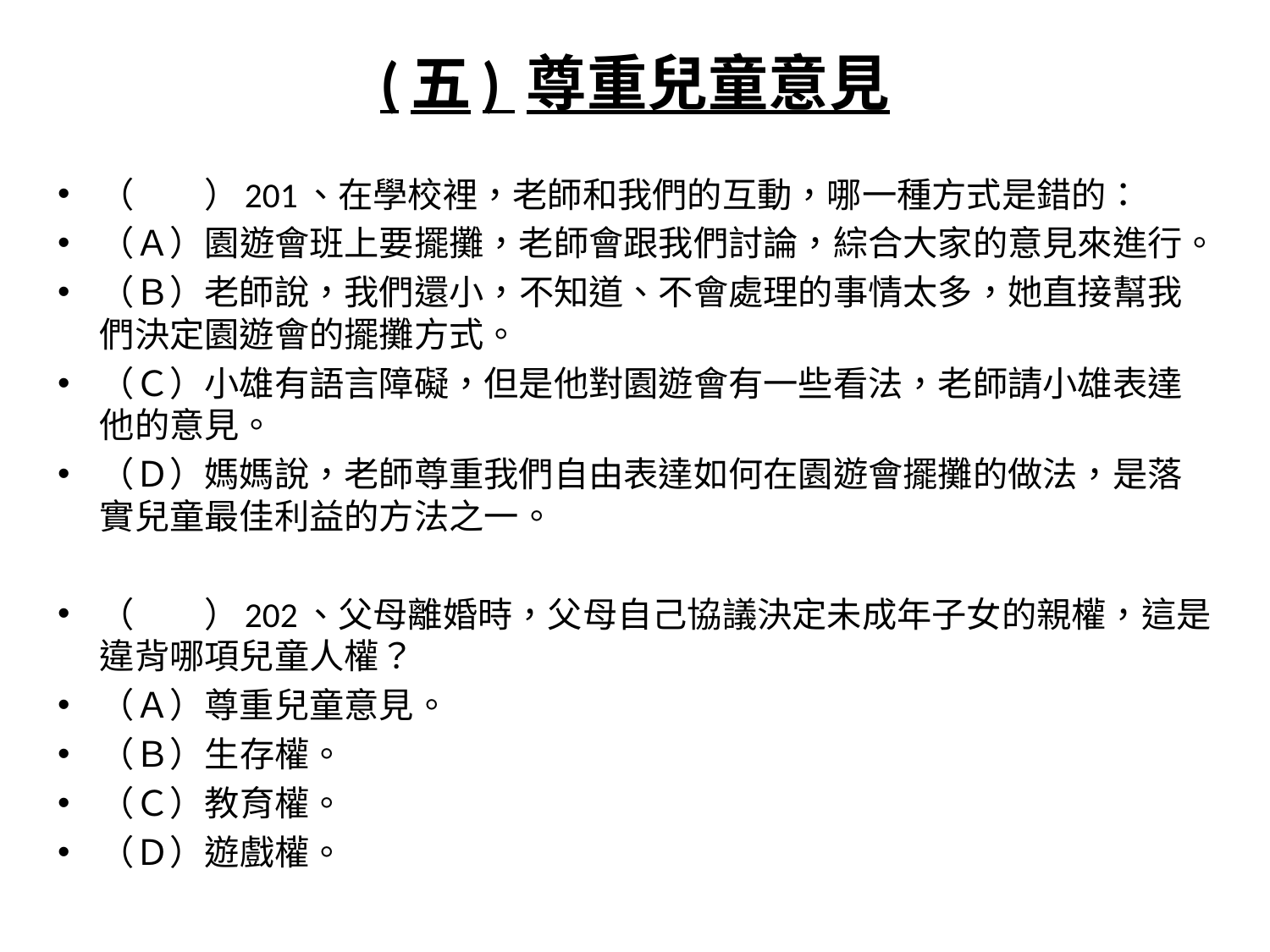

# (五) 尊重兒童意見
（　　）201、在學校裡，老師和我們的互動，哪一種方式是錯的：
（Ａ）園遊會班上要擺攤，老師會跟我們討論，綜合大家的意見來進行。
（Ｂ）老師說，我們還小，不知道、不會處理的事情太多，她直接幫我們決定園遊會的擺攤方式。
（Ｃ）小雄有語言障礙，但是他對園遊會有一些看法，老師請小雄表達他的意見。
（Ｄ）媽媽說，老師尊重我們自由表達如何在園遊會擺攤的做法，是落實兒童最佳利益的方法之一。

（　　）202、父母離婚時，父母自己協議決定未成年子女的親權，這是違背哪項兒童人權？
（Ａ）尊重兒童意見。
（Ｂ）生存權。
（Ｃ）教育權。
（Ｄ）遊戲權。